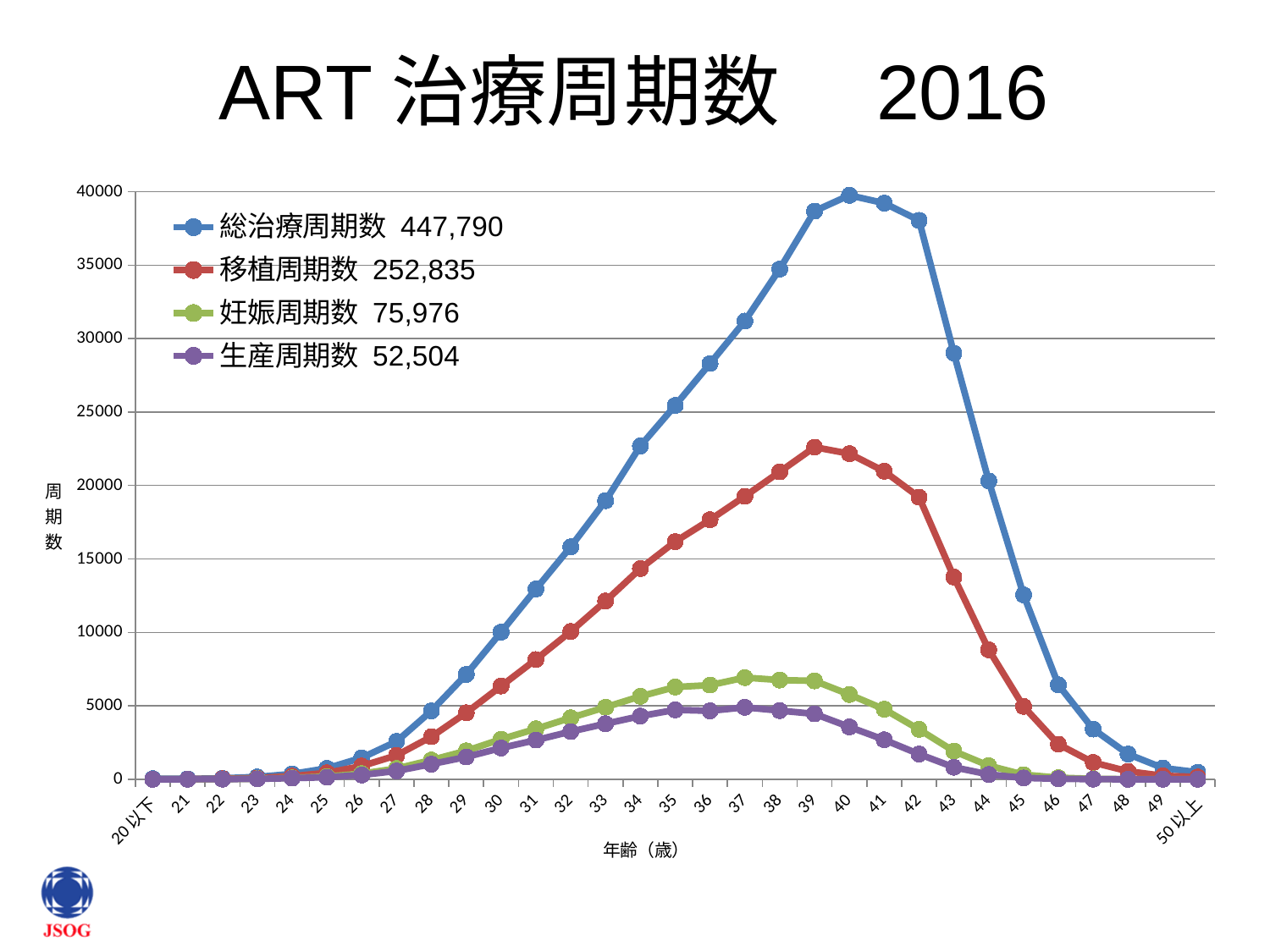

# ART治療周期数　2016

### Chart

| Category | 総治療周期数 447,790 | 移植周期数 252,835 | 妊娠周期数 75,976 | 生産周期数 52,504 |
|---|---|---|---|---|
| 20以下 | 39.0 | 3.0 | 1.0 | 1.0 |
| 21 | 29.0 | 13.0 | 6.0 | 4.0 |
| 22 | 71.0 | 37.0 | 11.0 | 9.0 |
| 23 | 160.0 | 86.0 | 37.0 | 32.0 |
| 24 | 364.0 | 211.0 | 98.0 | 77.0 |
| 25 | 748.0 | 440.0 | 189.0 | 143.0 |
| 26 | 1463.0 | 903.0 | 386.0 | 294.0 |
| 27 | 2581.0 | 1631.0 | 737.0 | 568.0 |
| 28 | 4658.0 | 2898.0 | 1310.0 | 1035.0 |
| 29 | 7139.0 | 4527.0 | 1939.0 | 1520.0 |
| 30 | 10020.0 | 6349.0 | 2729.0 | 2134.0 |
| 31 | 12951.0 | 8156.0 | 3434.0 | 2667.0 |
| 32 | 15832.0 | 10066.0 | 4184.0 | 3249.0 |
| 33 | 18966.0 | 12138.0 | 4909.0 | 3784.0 |
| 34 | 22690.0 | 14345.0 | 5649.0 | 4302.0 |
| 35 | 25444.0 | 16180.0 | 6284.0 | 4727.0 |
| 36 | 28303.0 | 17667.0 | 6412.0 | 4661.0 |
| 37 | 31195.0 | 19264.0 | 6926.0 | 4899.0 |
| 38 | 34733.0 | 20929.0 | 6759.0 | 4676.0 |
| 39 | 38677.0 | 22607.0 | 6703.0 | 4454.0 |
| 40 | 39752.0 | 22168.0 | 5773.0 | 3567.0 |
| 41 | 39219.0 | 20971.0 | 4771.0 | 2691.0 |
| 42 | 38048.0 | 19208.0 | 3397.0 | 1717.0 |
| 43 | 29011.0 | 13771.0 | 1918.0 | 820.0 |
| 44 | 20313.0 | 8823.0 | 930.0 | 330.0 |
| 45 | 12560.0 | 4961.0 | 319.0 | 92.0 |
| 46 | 6437.0 | 2389.0 | 112.0 | 36.0 |
| 47 | 3418.0 | 1146.0 | 33.0 | 10.0 |
| 48 | 1716.0 | 547.0 | 9.0 | 1.0 |
| 49 | 772.0 | 243.0 | 6.0 | 1.0 |
| 50以上 | 481.0 | 158.0 | 5.0 | 3.0 |